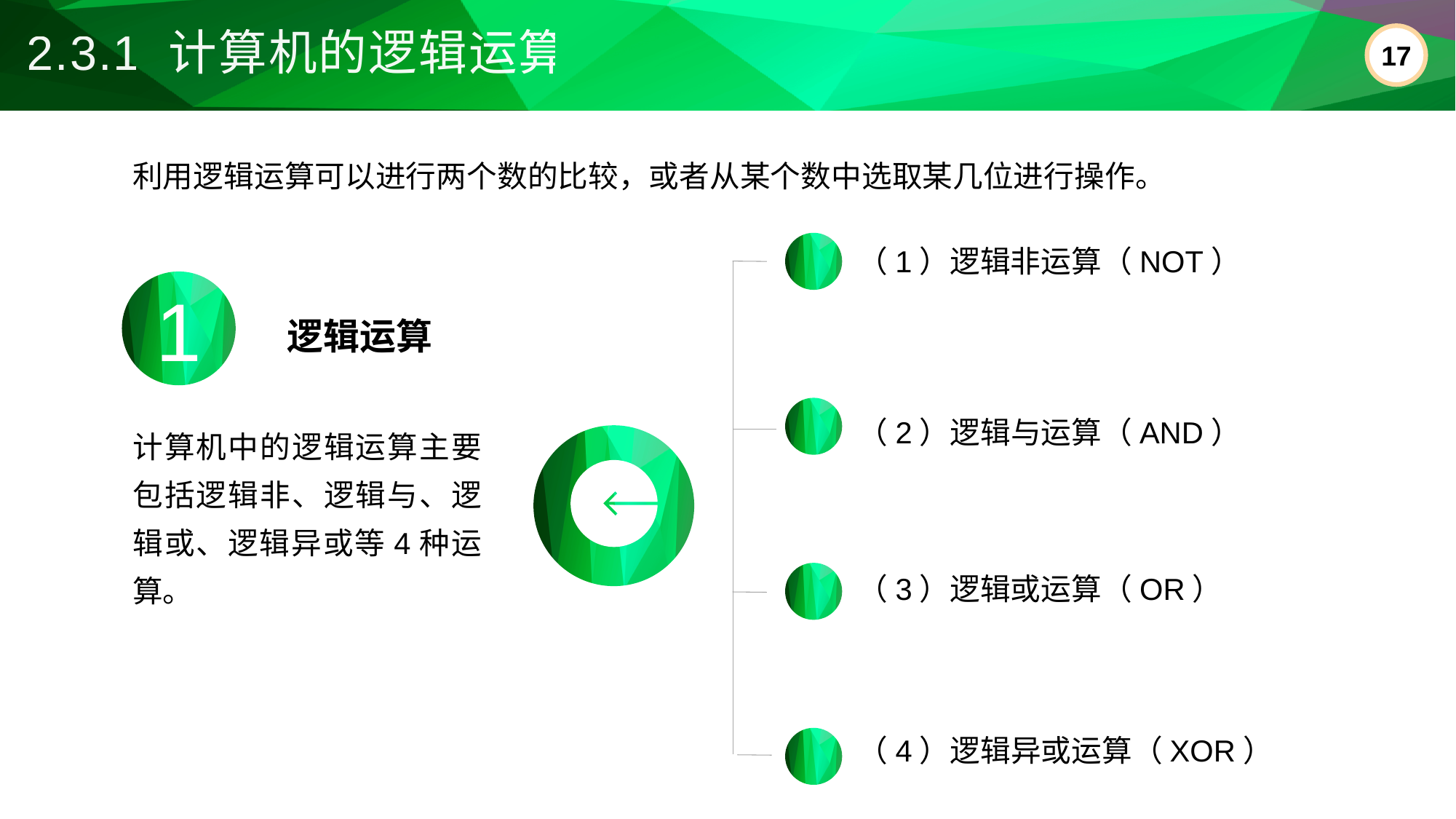

2.3.1 计算机的逻辑运算
利用逻辑运算可以进行两个数的比较，或者从某个数中选取某几位进行操作。
（1）逻辑非运算（NOT）

1
逻辑运算
（2）逻辑与运算（AND）

计算机中的逻辑运算主要包括逻辑非、逻辑与、逻辑或、逻辑异或等4种运算。

（3）逻辑或运算（OR）

（4）逻辑异或运算（XOR）